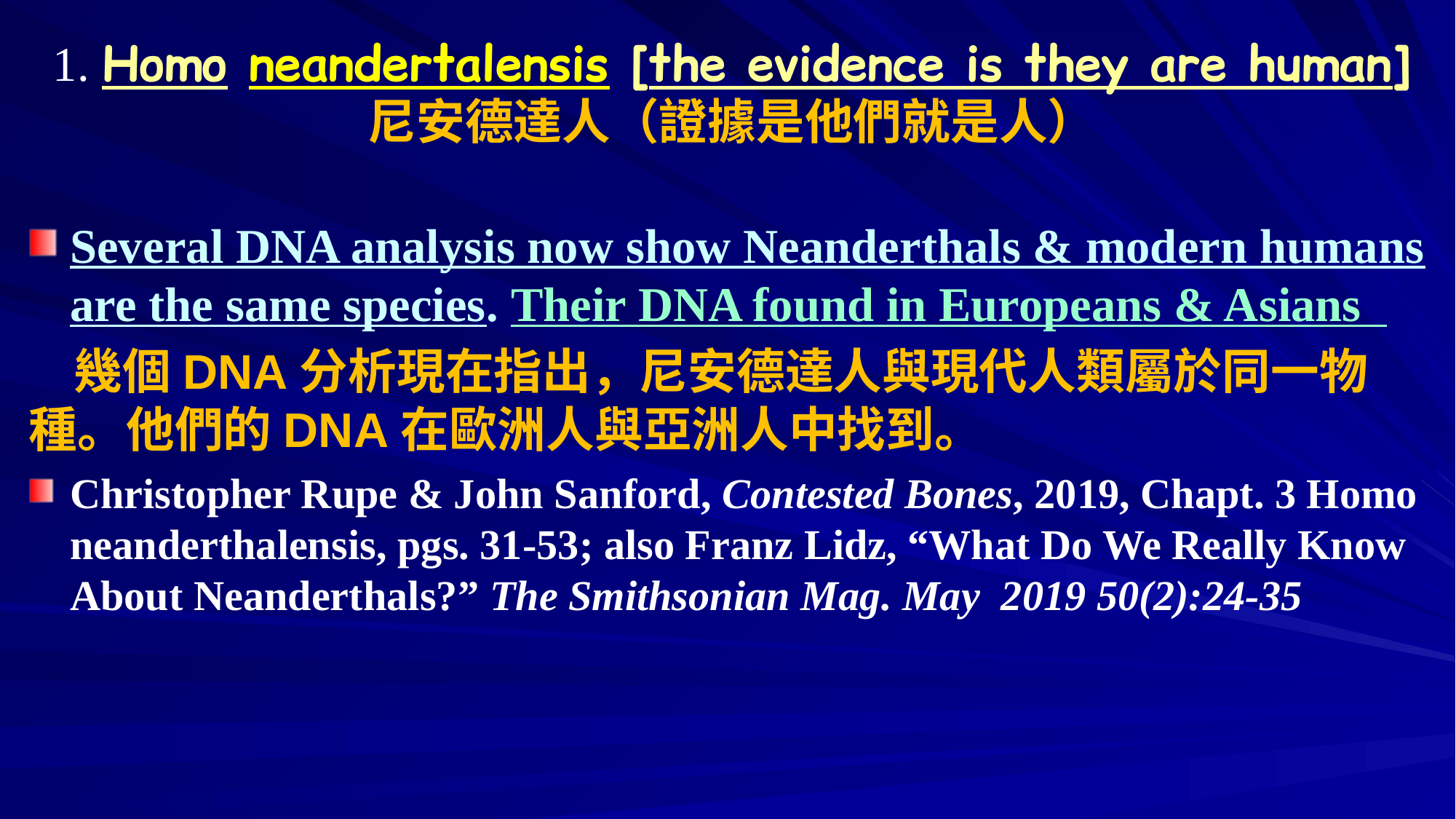

# 1. Homo neandertalensis [the evidence is they are human] 尼安德達人（證據是他們就是人）
Several DNA analysis now show Neanderthals & modern humans are the same species. Their DNA found in Europeans & Asians
   幾個DNA分析現在指出，尼安德達人與現代人類屬於同一物種。他們的DNA在歐洲人與亞洲人中找到。
Christopher Rupe & John Sanford, Contested Bones, 2019, Chapt. 3 Homo neanderthalensis, pgs. 31-53; also Franz Lidz, “What Do We Really Know About Neanderthals?” The Smithsonian Mag. May  2019 50(2):24-35